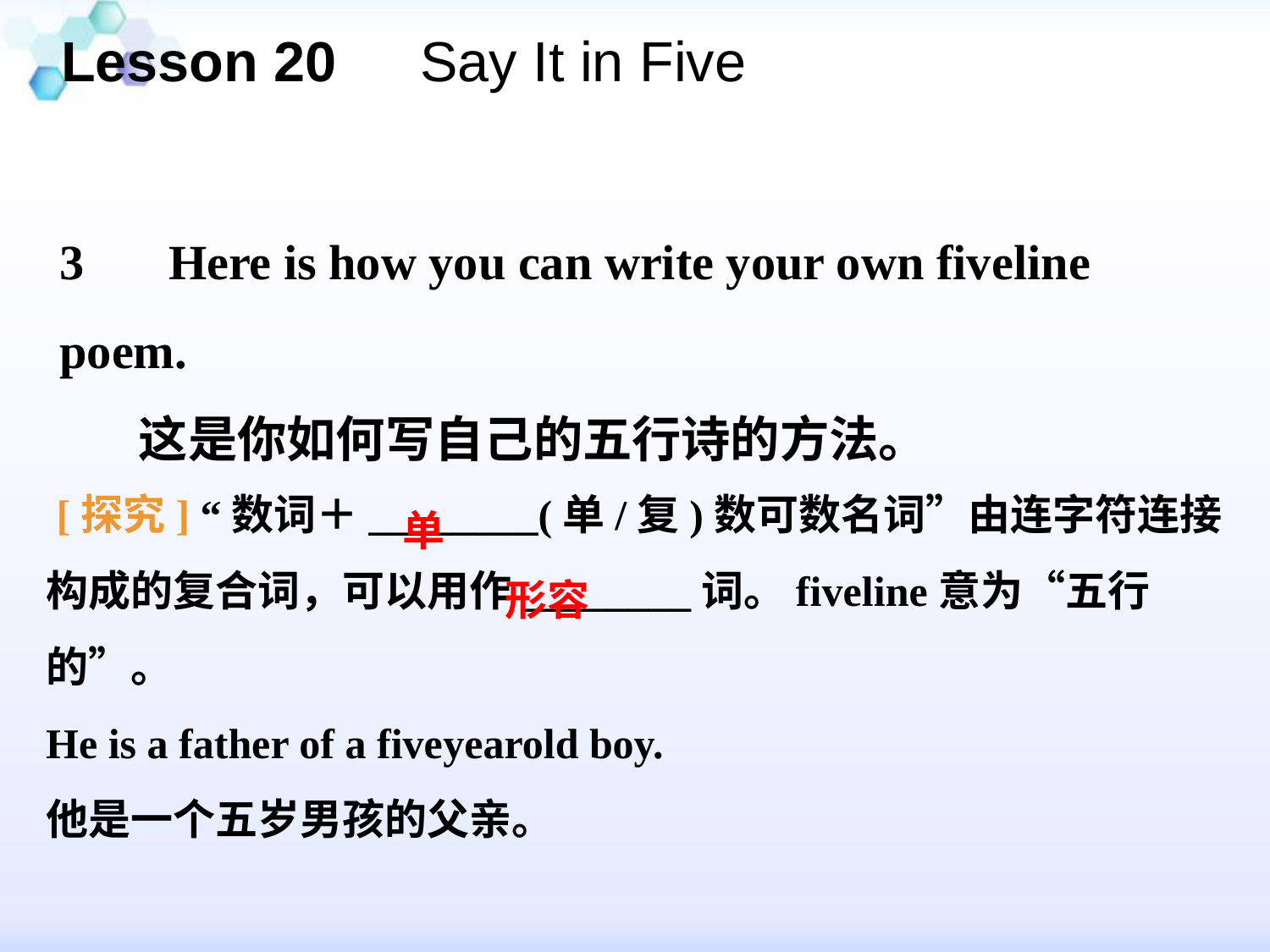

Lesson 20　Say It in Five
3　 Here is how you can write your own five­line poem.
      这是你如何写自己的五行诗的方法。

 [探究] “数词＋________(单/复)数可数名词”由连字符连接构成的复合词，可以用作________词。five­line意为“五行的”。
He is a father of a five­year­old boy.
他是一个五岁男孩的父亲。
单
形容